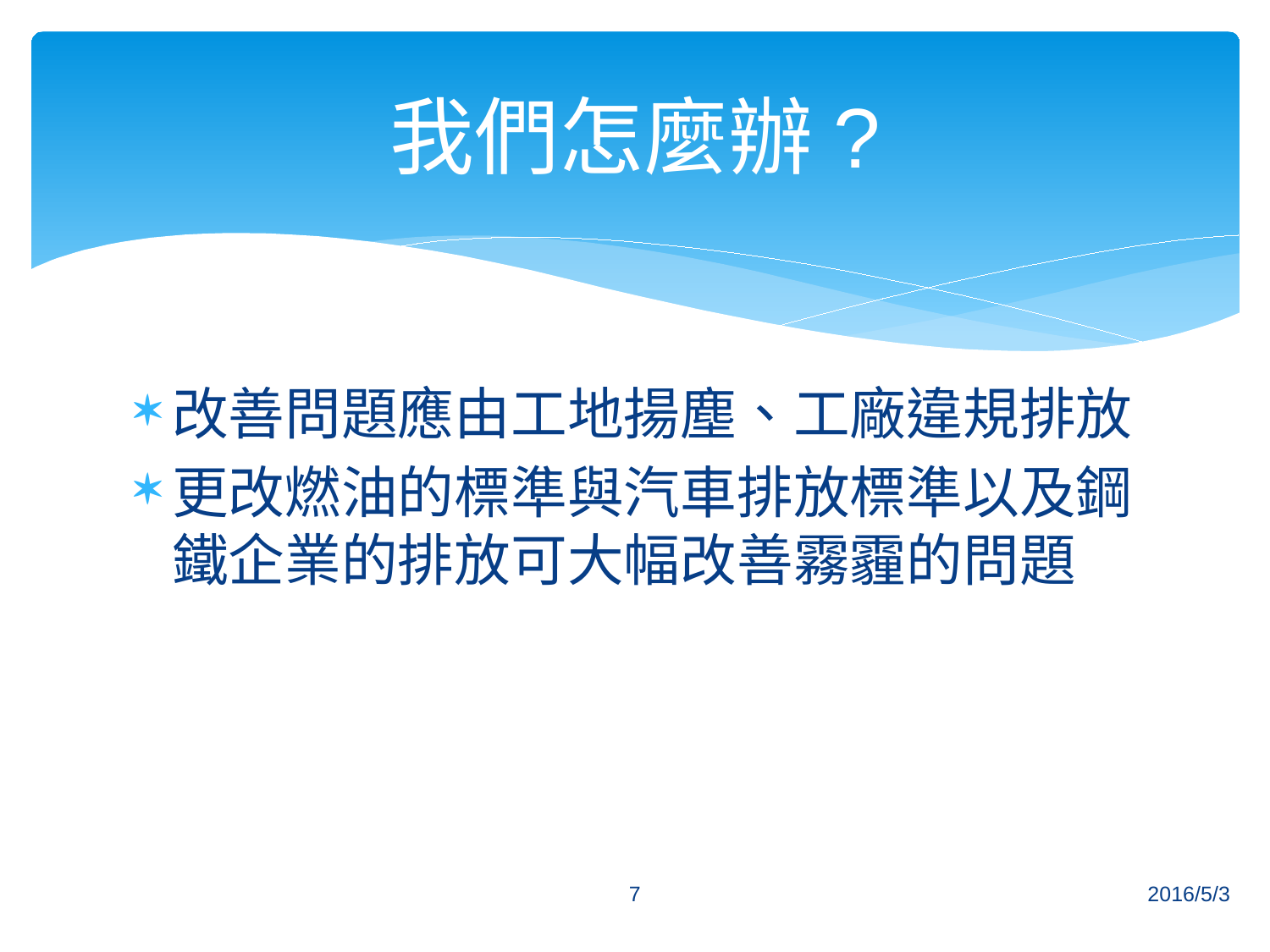

# 我們怎麼辦?
改善問題應由工地揚塵、工廠違規排放
更改燃油的標準與汽車排放標準以及鋼鐵企業的排放可大幅改善霧霾的問題

7
2016/5/3